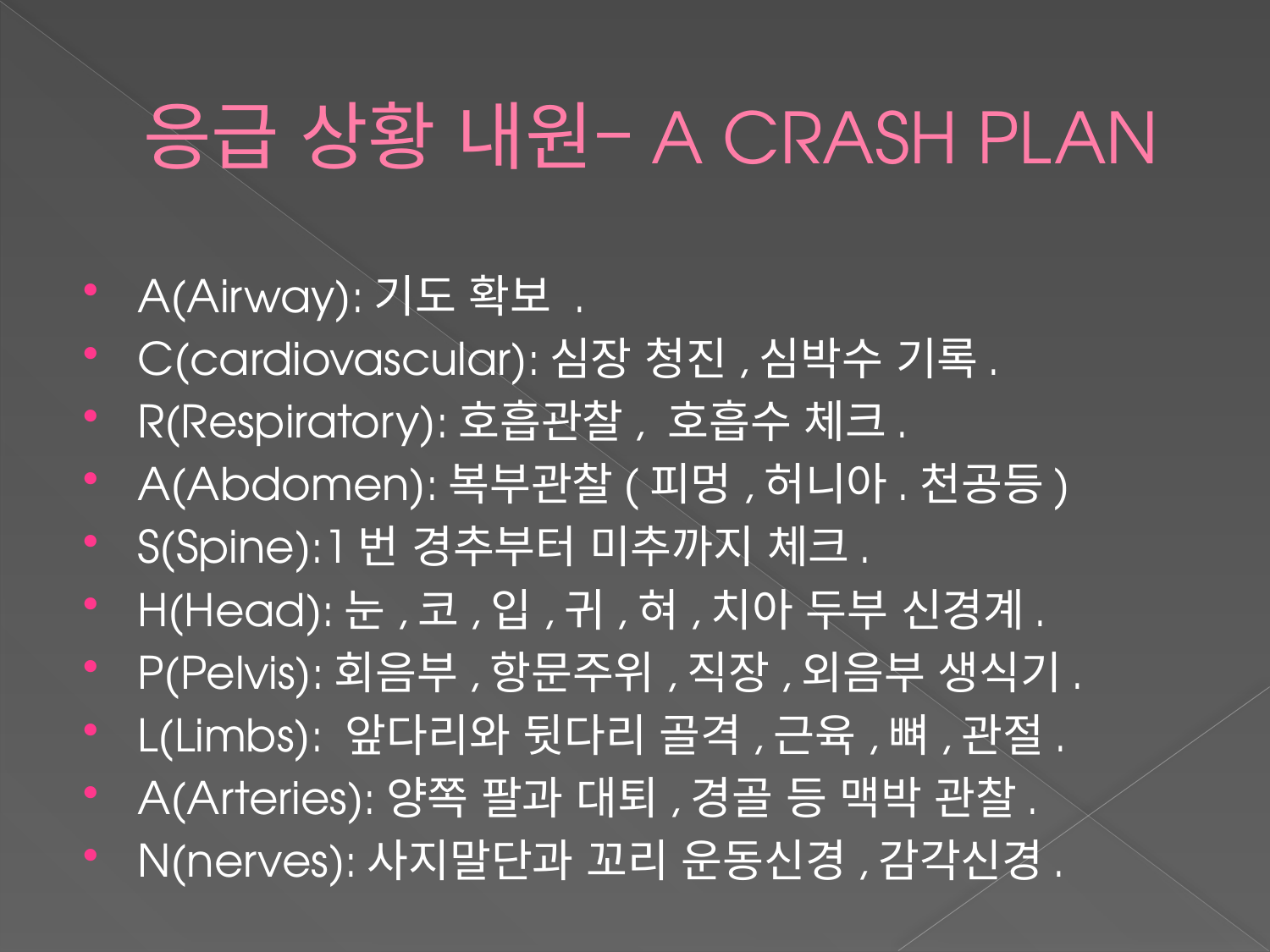

# 응급 상황 내원–A CRASH PLAN
A(Airway):기도 확보 .
C(cardiovascular):심장 청진,심박수 기록.
R(Respiratory):호흡관찰, 호흡수 체크.
A(Abdomen):복부관찰(피멍,허니아.천공등)
S(Spine):1번 경추부터 미추까지 체크.
H(Head):눈,코,입,귀,혀,치아 두부 신경계.
P(Pelvis):회음부,항문주위,직장,외음부 생식기.
L(Limbs): 앞다리와 뒷다리 골격,근육,뼈,관절.
A(Arteries):양쪽 팔과 대퇴,경골 등 맥박 관찰.
N(nerves):사지말단과 꼬리 운동신경,감각신경.